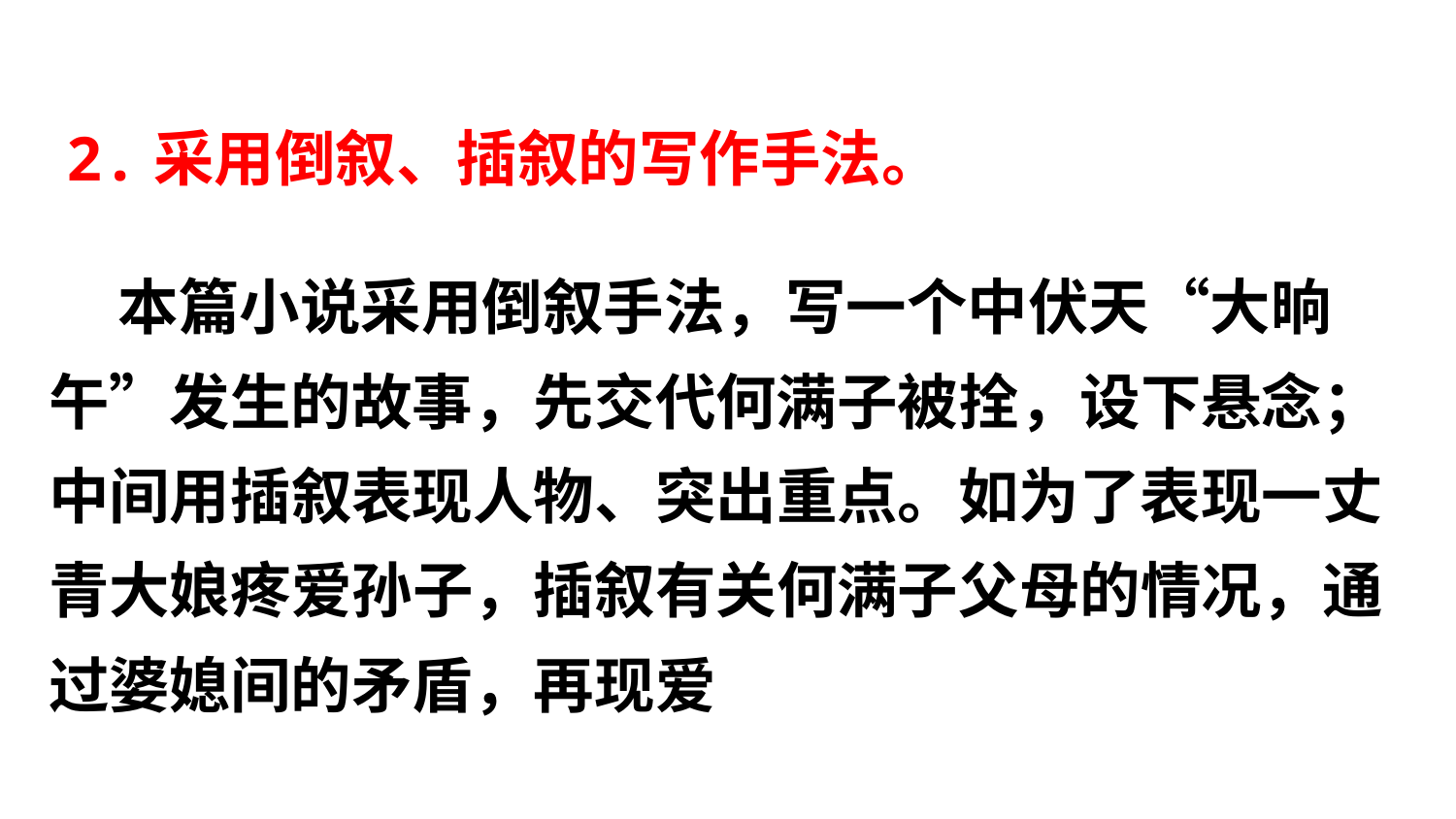

2.采用倒叙、插叙的写作手法。
    本篇小说采用倒叙手法，写一个中伏天“大晌午”发生的故事，先交代何满子被拴，设下悬念；中间用插叙表现人物、突出重点。如为了表现一丈青大娘疼爱孙子，插叙有关何满子父母的情况，通过婆媳间的矛盾，再现爱